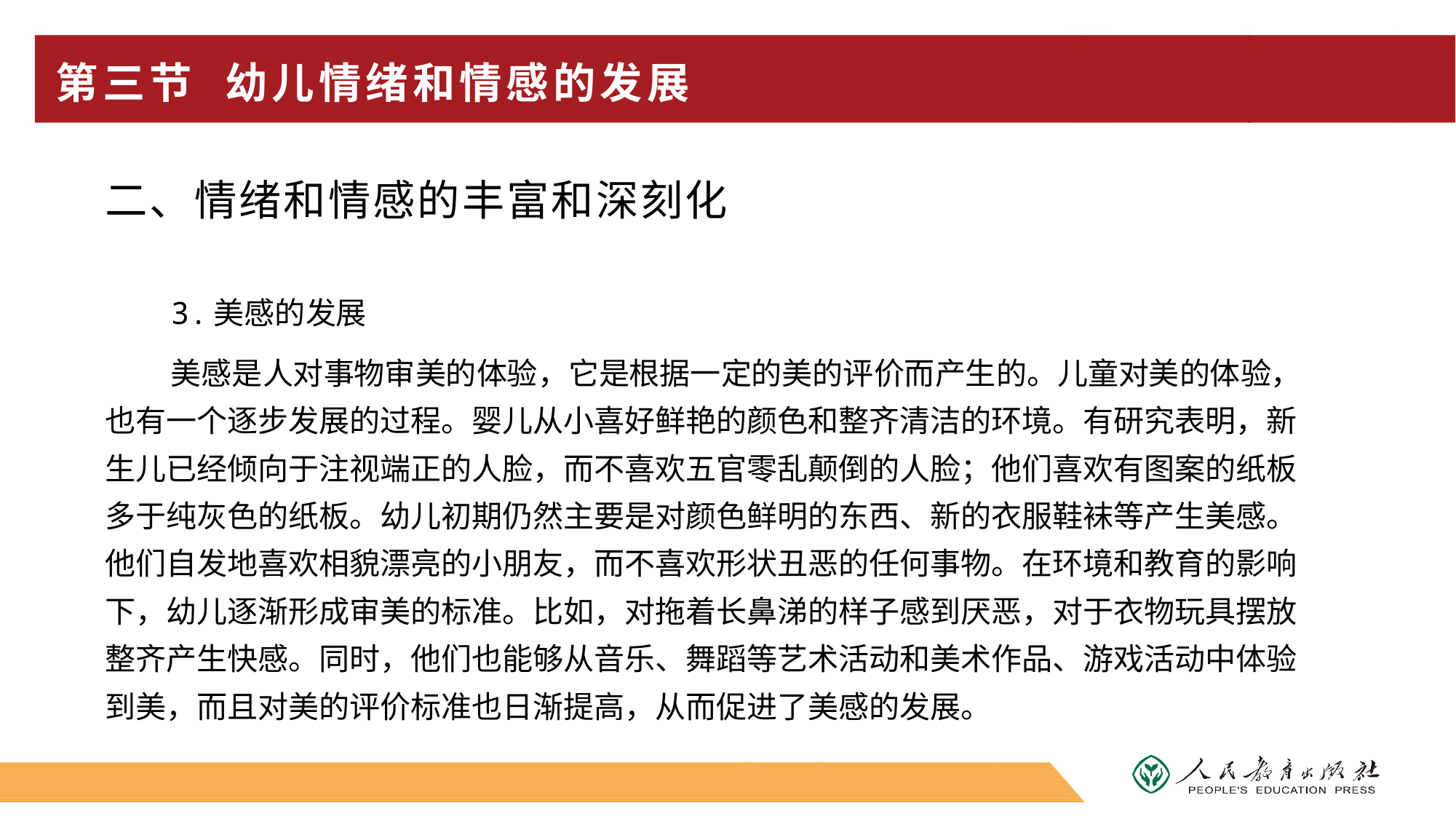

# 第三节  幼儿情绪和情感的发展
二、情绪和情感的丰富和深刻化
3.美感的发展
美感是人对事物审美的体验，它是根据一定的美的评价而产生的。儿童对美的体验，也有一个逐步发展的过程。婴儿从小喜好鲜艳的颜色和整齐清洁的环境。有研究表明，新生儿已经倾向于注视端正的人脸，而不喜欢五官零乱颠倒的人脸；他们喜欢有图案的纸板多于纯灰色的纸板。幼儿初期仍然主要是对颜色鲜明的东西、新的衣服鞋袜等产生美感。他们自发地喜欢相貌漂亮的小朋友，而不喜欢形状丑恶的任何事物。在环境和教育的影响下，幼儿逐渐形成审美的标准。比如，对拖着长鼻涕的样子感到厌恶，对于衣物玩具摆放整齐产生快感。同时，他们也能够从音乐、舞蹈等艺术活动和美术作品、游戏活动中体验到美，而且对美的评价标准也日渐提高，从而促进了美感的发展。